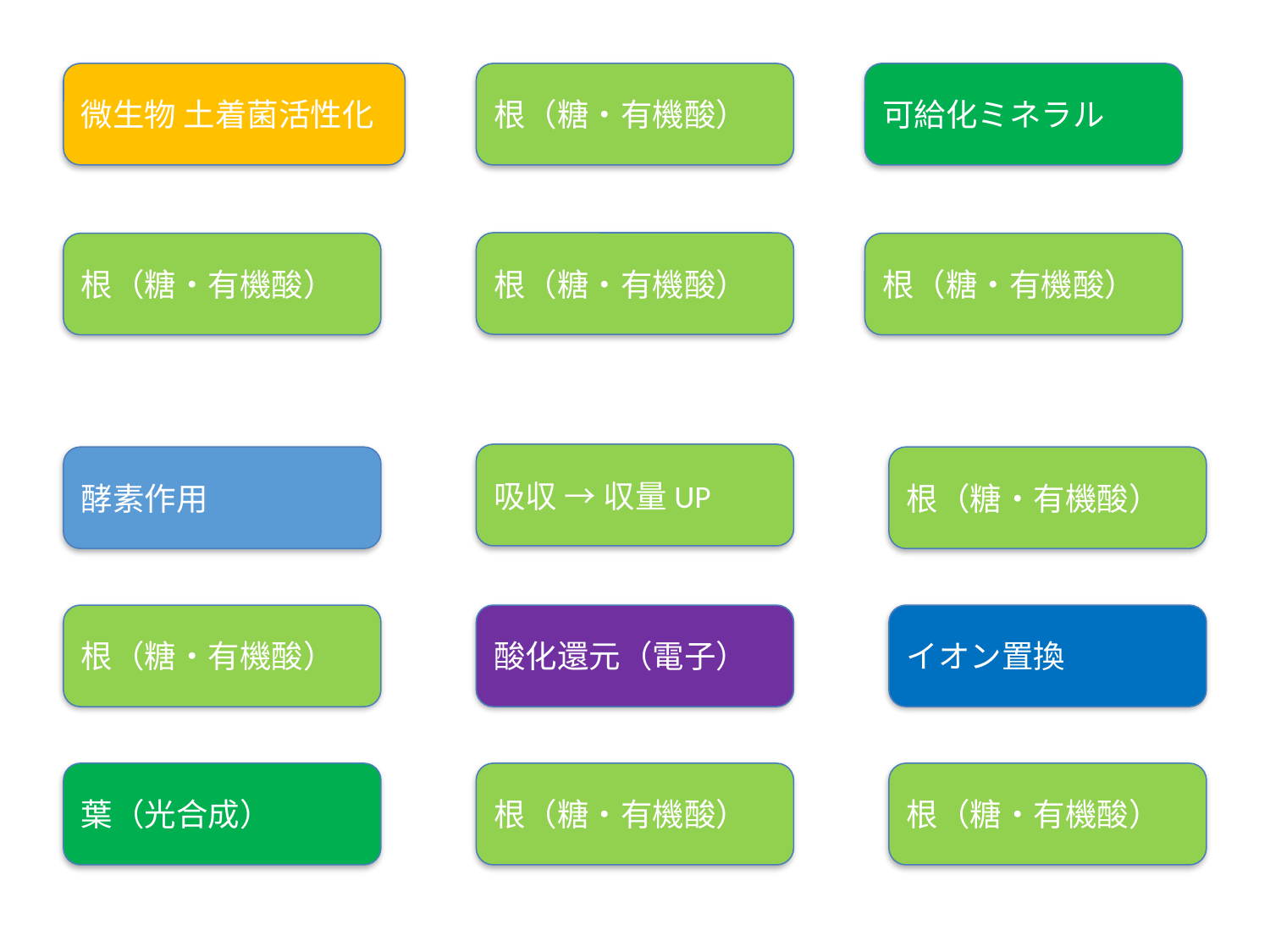

微生物 土着菌活性化
根（糖・有機酸）
可給化ミネラル
根（糖・有機酸）
根（糖・有機酸）
根（糖・有機酸）
吸収 → 収量UP
酵素作用
根（糖・有機酸）
根（糖・有機酸）
酸化還元（電子）
イオン置換
葉（光合成）
根（糖・有機酸）
根（糖・有機酸）